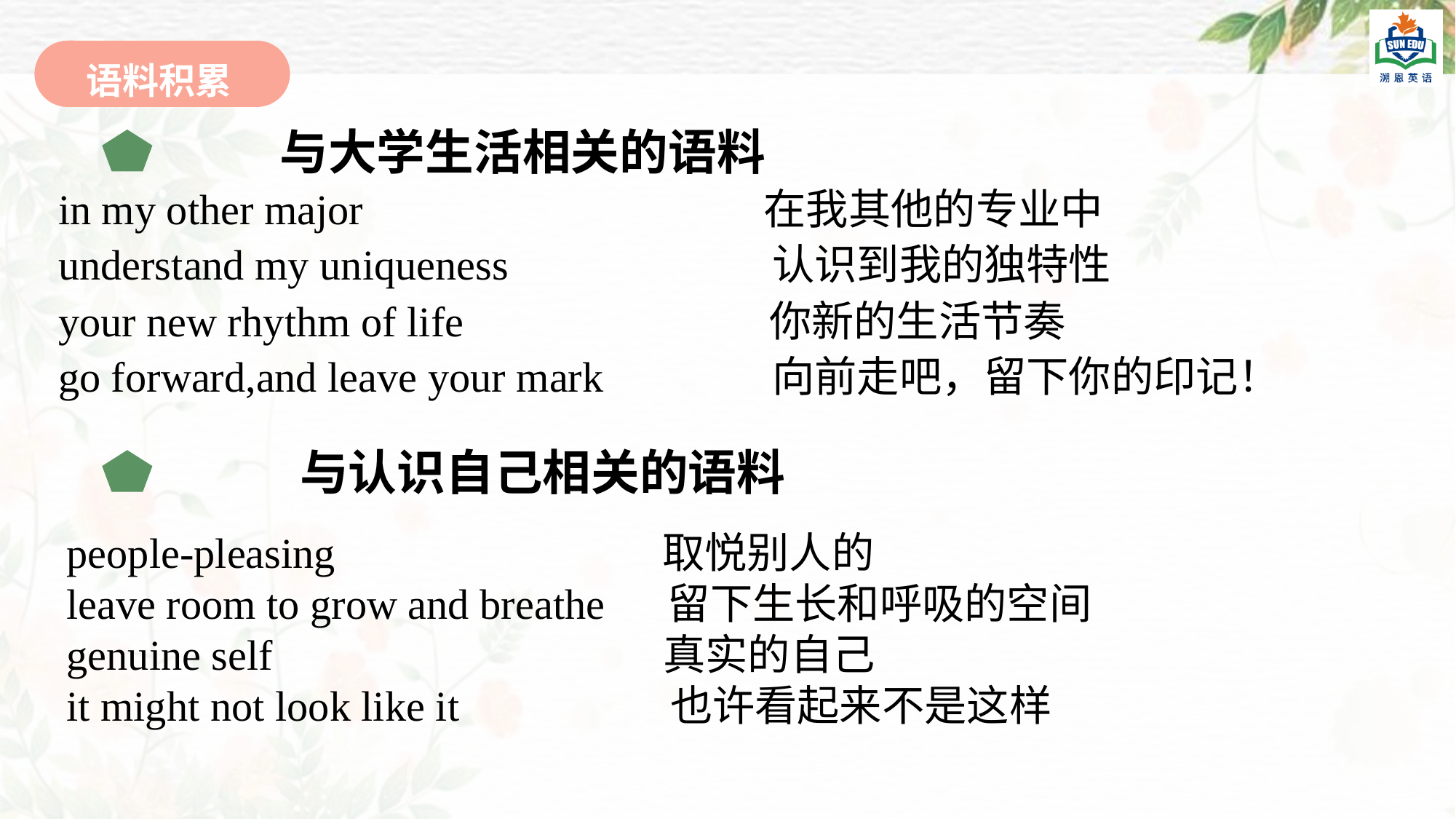

语料积累
 与大学生活相关的语料

in my other major                                     在我其他的专业中
understand my uniqueness                        认识到我的独特性
your new rhythm of life                            你新的生活节奏
go forward,and leave your mark               向前走吧，留下你的印记！
 与认识自己相关的语料

people-pleasing                              取悦别人的
leave room to grow and breathe     留下生长和呼吸的空间
genuine self                                    真实的自己
it might not look like it                   也许看起来不是这样